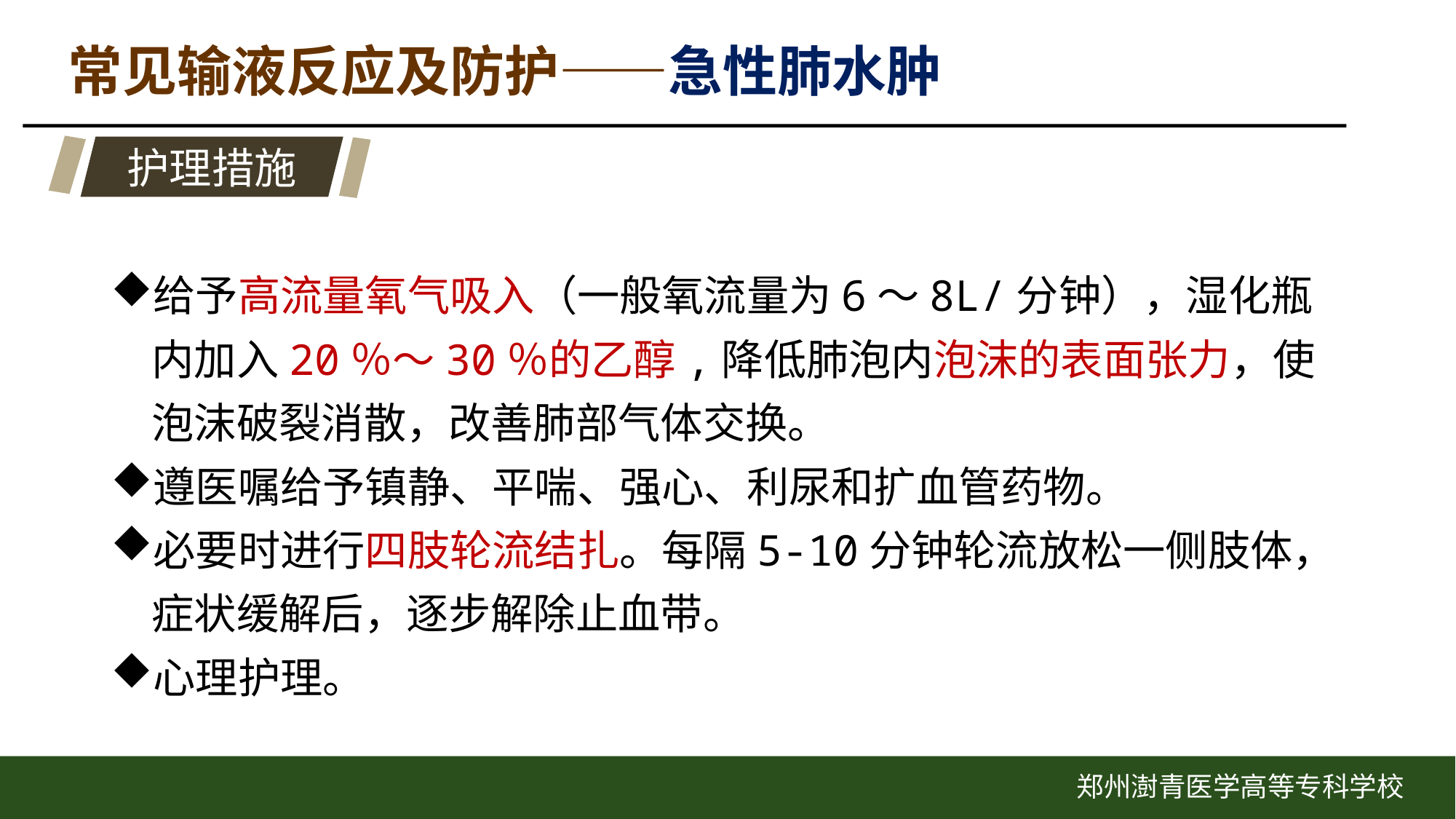

常见输液反应及防护——急性肺水肿

护理措施

给予高流量氧气吸入（一般氧流量为6～8L/分钟），湿化瓶内加入20％～30％的乙醇,降低肺泡内泡沫的表面张力，使泡沫破裂消散，改善肺部气体交换。
遵医嘱给予镇静、平喘、强心、利尿和扩血管药物。
必要时进行四肢轮流结扎。每隔5-10分钟轮流放松一侧肢体，症状缓解后，逐步解除止血带。
心理护理。
郑州澍青医学高等专科学校